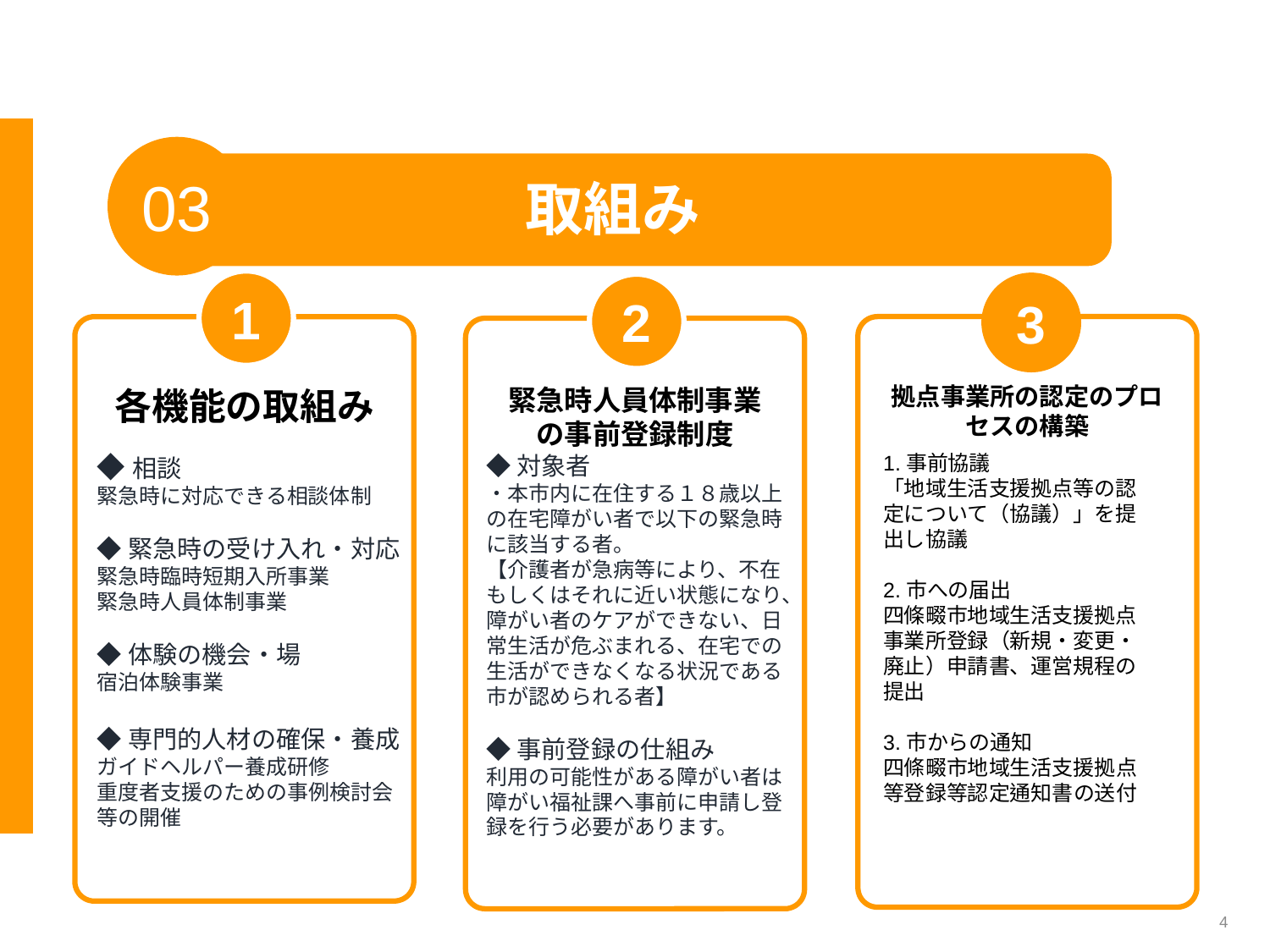

03

取組み
1
2
3

1

拠点事業所の認定のプロセスの構築
各機能の取組み
緊急時人員体制事業の事前登録制度

1.事前協議
「地域生活支援拠点等の認定について（協議）」を提出し協議

2.市への届出
四條畷市地域生活支援拠点事業所登録（新規・変更・廃止）申請書、運営規程の提出

3.市からの通知
四條畷市地域生活支援拠点等登録等認定通知書の送付
◆相談
緊急時に対応できる相談体制

◆緊急時の受け入れ・対応
緊急時臨時短期入所事業
緊急時人員体制事業

◆体験の機会・場
宿泊体験事業

◆専門的人材の確保・養成
ガイドヘルパー養成研修
重度者支援のための事例検討会等の開催
◆対象者
・本市内に在住する１８歳以上の在宅障がい者で以下の緊急時に該当する者。
【介護者が急病等により、不在もしくはそれに近い状態になり、障がい者のケアができない、日常生活が危ぶまれる、在宅での生活ができなくなる状況である市が認められる者】

◆事前登録の仕組み
利用の可能性がある障がい者は障がい福祉課へ事前に申請し登録を行う必要があります。
4